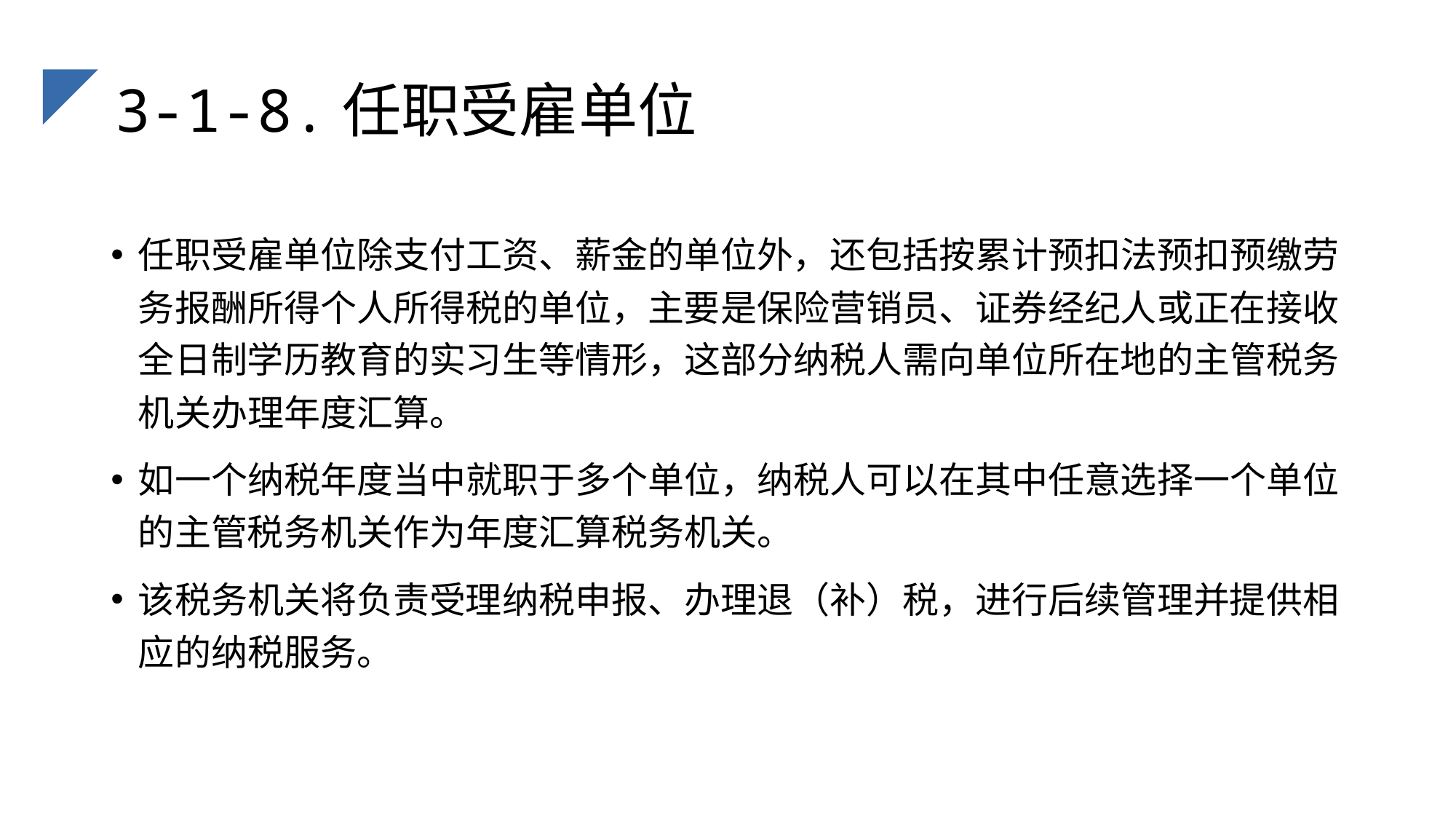

# 3-1-8.任职受雇单位
任职受雇单位除支付工资、薪金的单位外，还包括按累计预扣法预扣预缴劳务报酬所得个人所得税的单位，主要是保险营销员、证券经纪人或正在接收全日制学历教育的实习生等情形，这部分纳税人需向单位所在地的主管税务机关办理年度汇算。
如一个纳税年度当中就职于多个单位，纳税人可以在其中任意选择一个单位的主管税务机关作为年度汇算税务机关。
该税务机关将负责受理纳税申报、办理退（补）税，进行后续管理并提供相应的纳税服务。